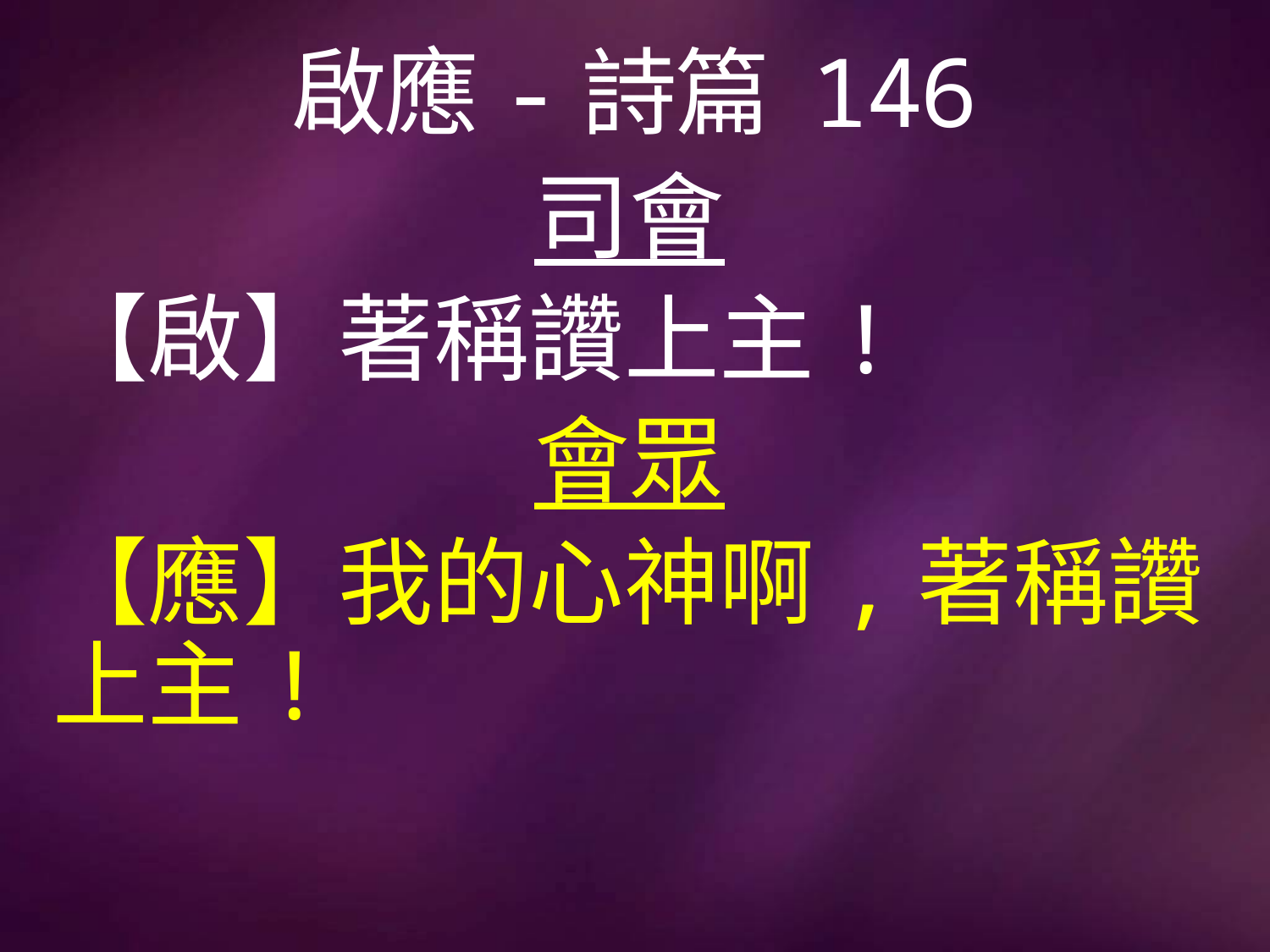

# 啟應-詩篇 146
司會
【啟】著稱讚上主!
會眾
【應】我的心神啊,著稱讚上主!